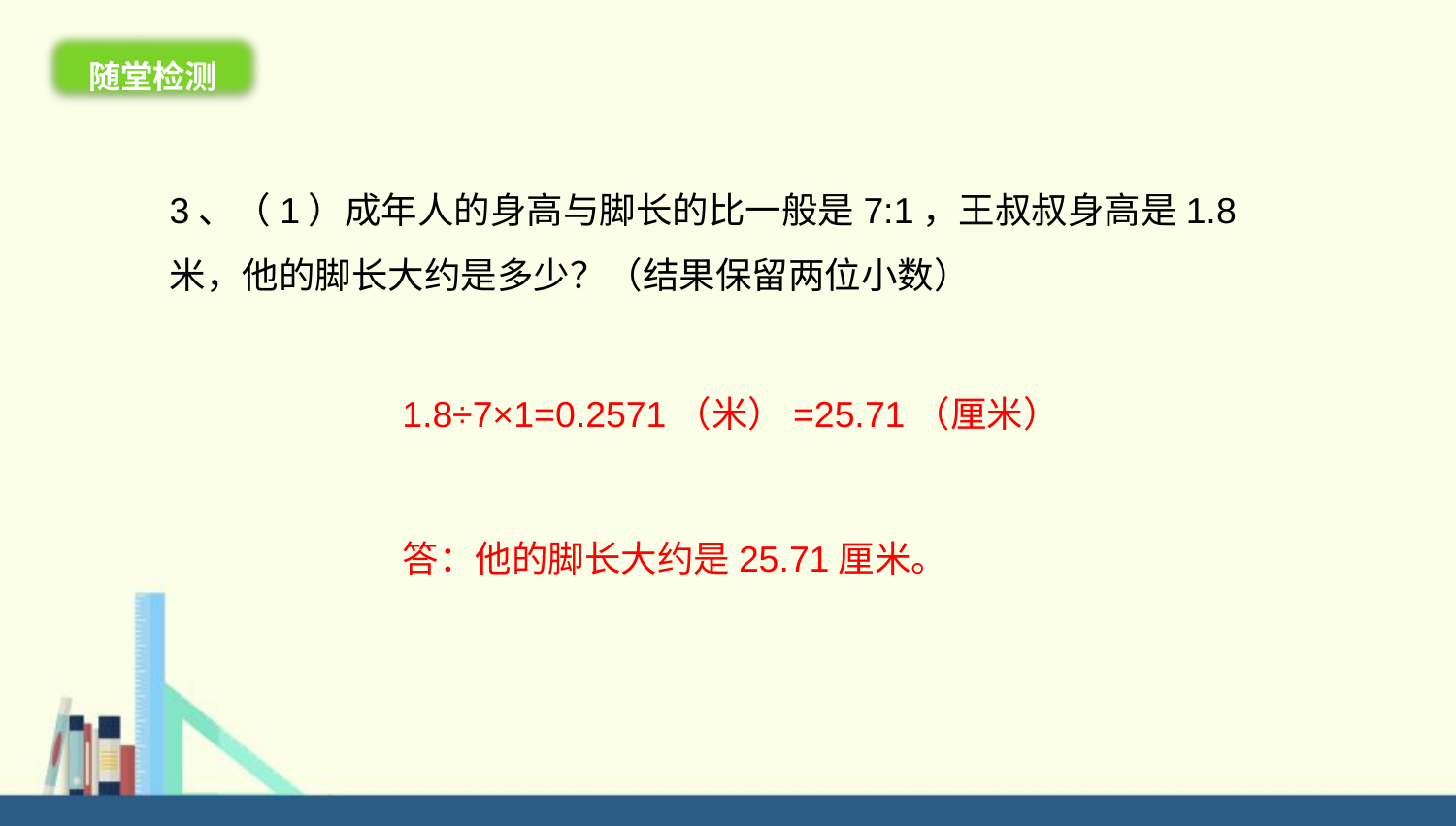

随堂检测
3、（1）成年人的身高与脚长的比一般是7:1，王叔叔身高是1.8米，他的脚长大约是多少？（结果保留两位小数）
1.8÷7×1=0.2571（米）=25.71（厘米）
答：他的脚长大约是25.71厘米。